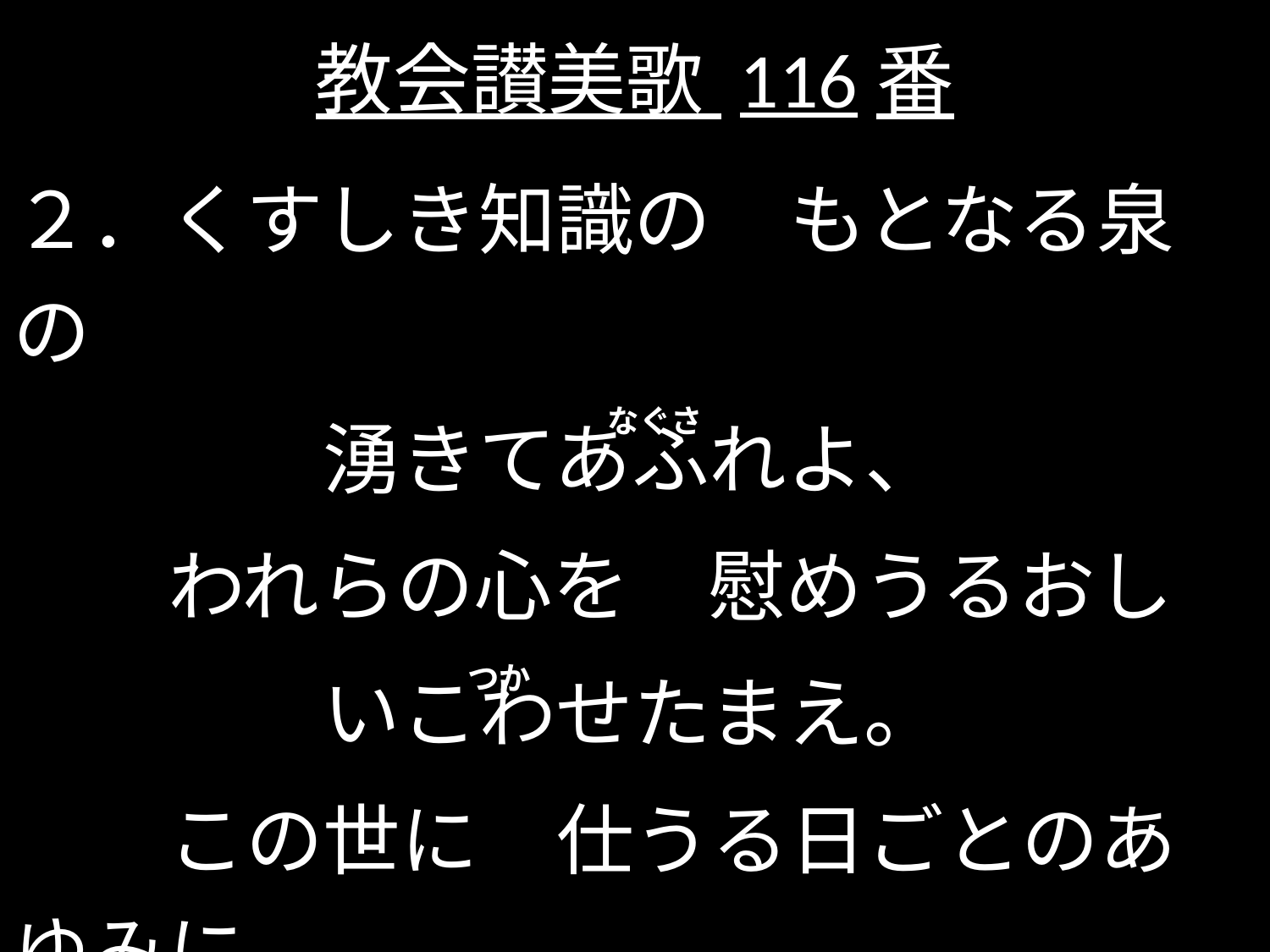

# 教会讃美歌 116番
２．くすしき知識の　もとなる泉の
　　　　湧きてあふれよ、
　　われらの心を　慰めうるおし
　　　　いこわせたまえ。
　　この世に　仕うる日ごとのあゆみに
　　　　さかえをたまえや。

なぐさ
つか